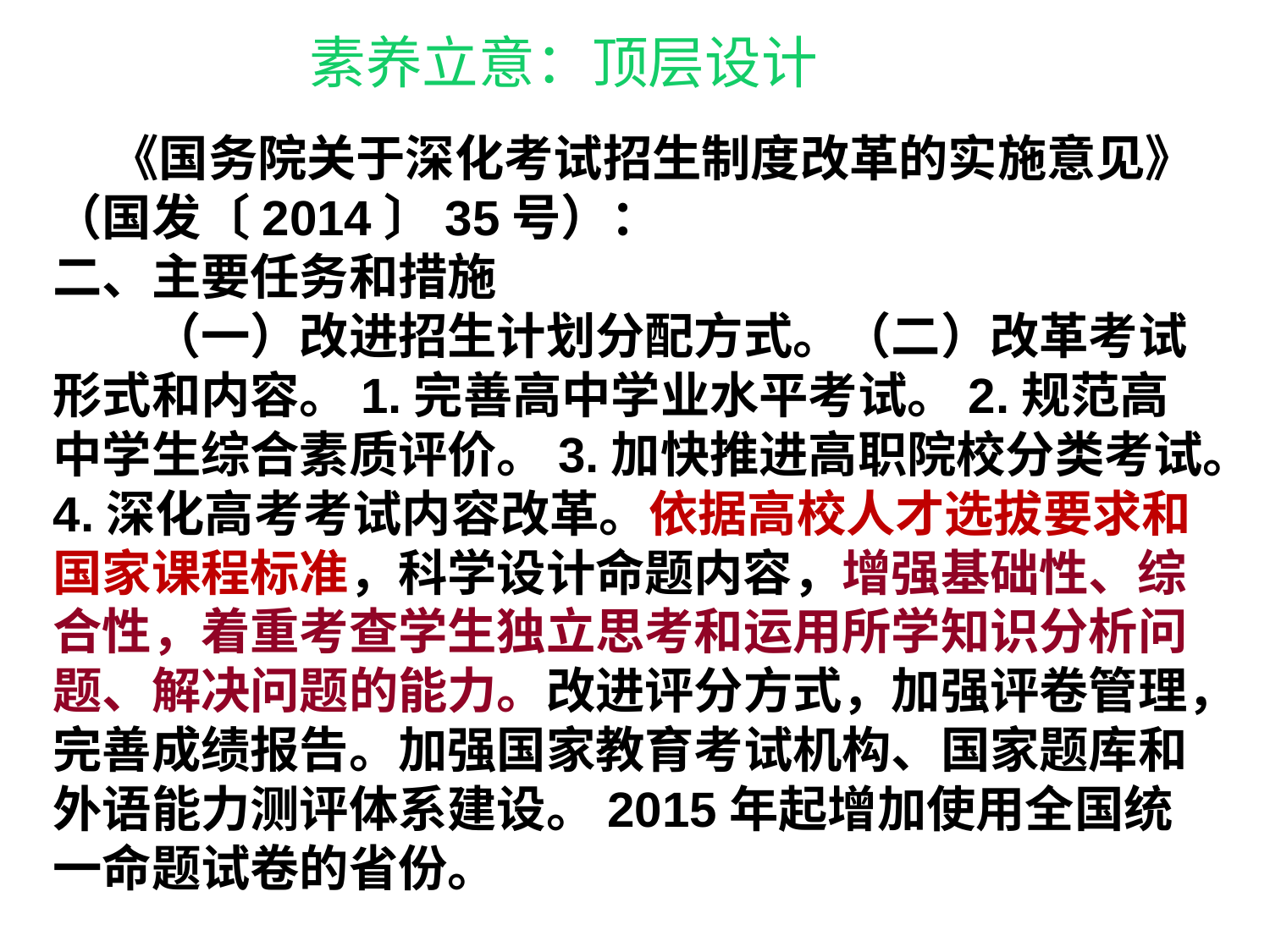

素养立意：顶层设计
    《国务院关于深化考试招生制度改革的实施意见》（国发〔2014〕35号）：
二、主要任务和措施
　　（一）改进招生计划分配方式。（二）改革考试形式和内容。1.完善高中学业水平考试。2.规范高中学生综合素质评价。3.加快推进高职院校分类考试。4.深化高考考试内容改革。依据高校人才选拔要求和国家课程标准，科学设计命题内容，增强基础性、综合性，着重考查学生独立思考和运用所学知识分析问题、解决问题的能力。改进评分方式，加强评卷管理，完善成绩报告。加强国家教育考试机构、国家题库和外语能力测评体系建设。2015年起增加使用全国统一命题试卷的省份。